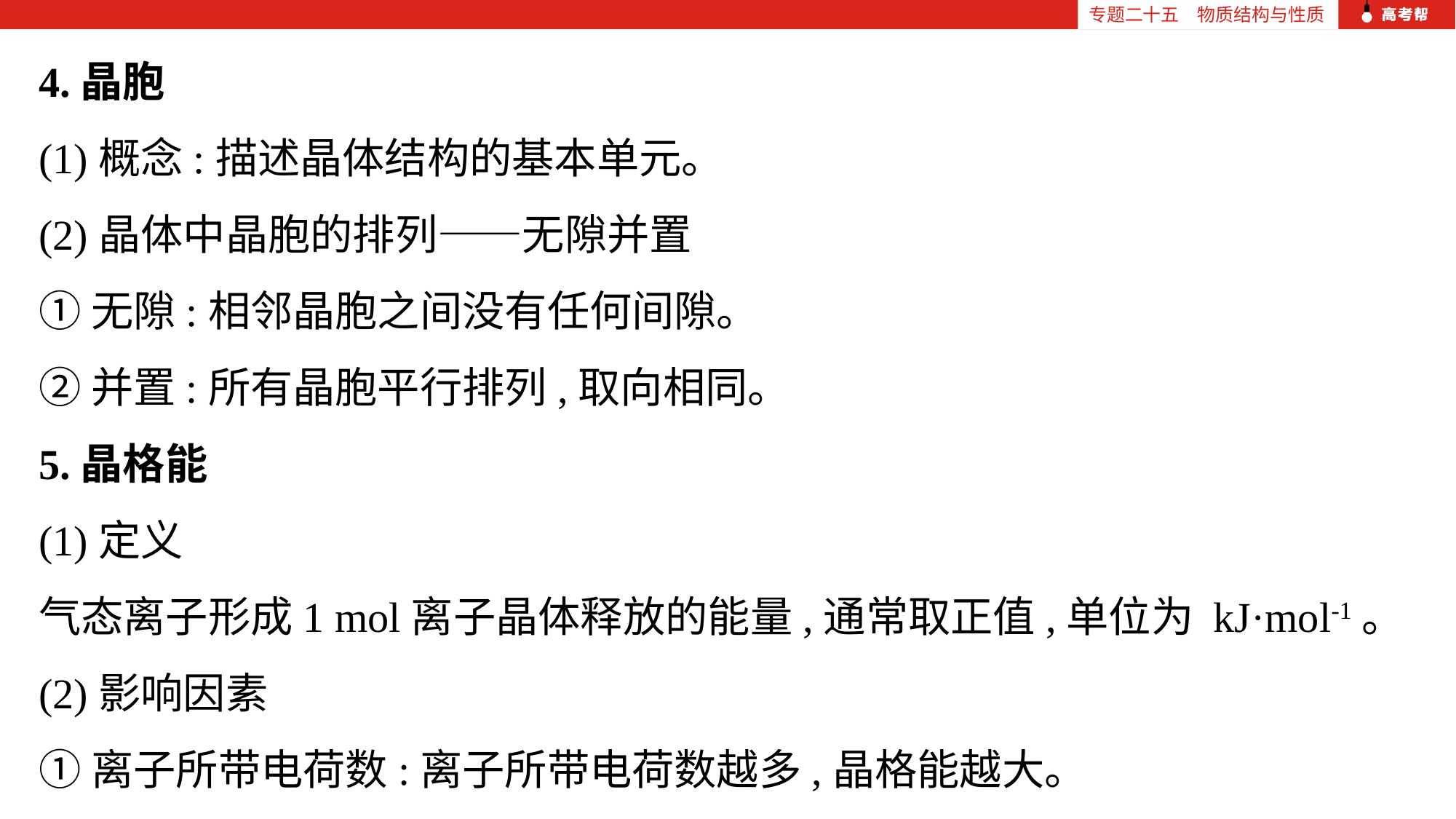

专题二十五　物质结构与性质
4.晶胞
(1)概念:描述晶体结构的基本单元。
(2)晶体中晶胞的排列——无隙并置
①无隙:相邻晶胞之间没有任何间隙。
②并置:所有晶胞平行排列,取向相同。
5.晶格能
(1)定义
气态离子形成1 mol离子晶体释放的能量,通常取正值,单位为 kJ·mol-1。
(2)影响因素
①离子所带电荷数:离子所带电荷数越多,晶格能越大。